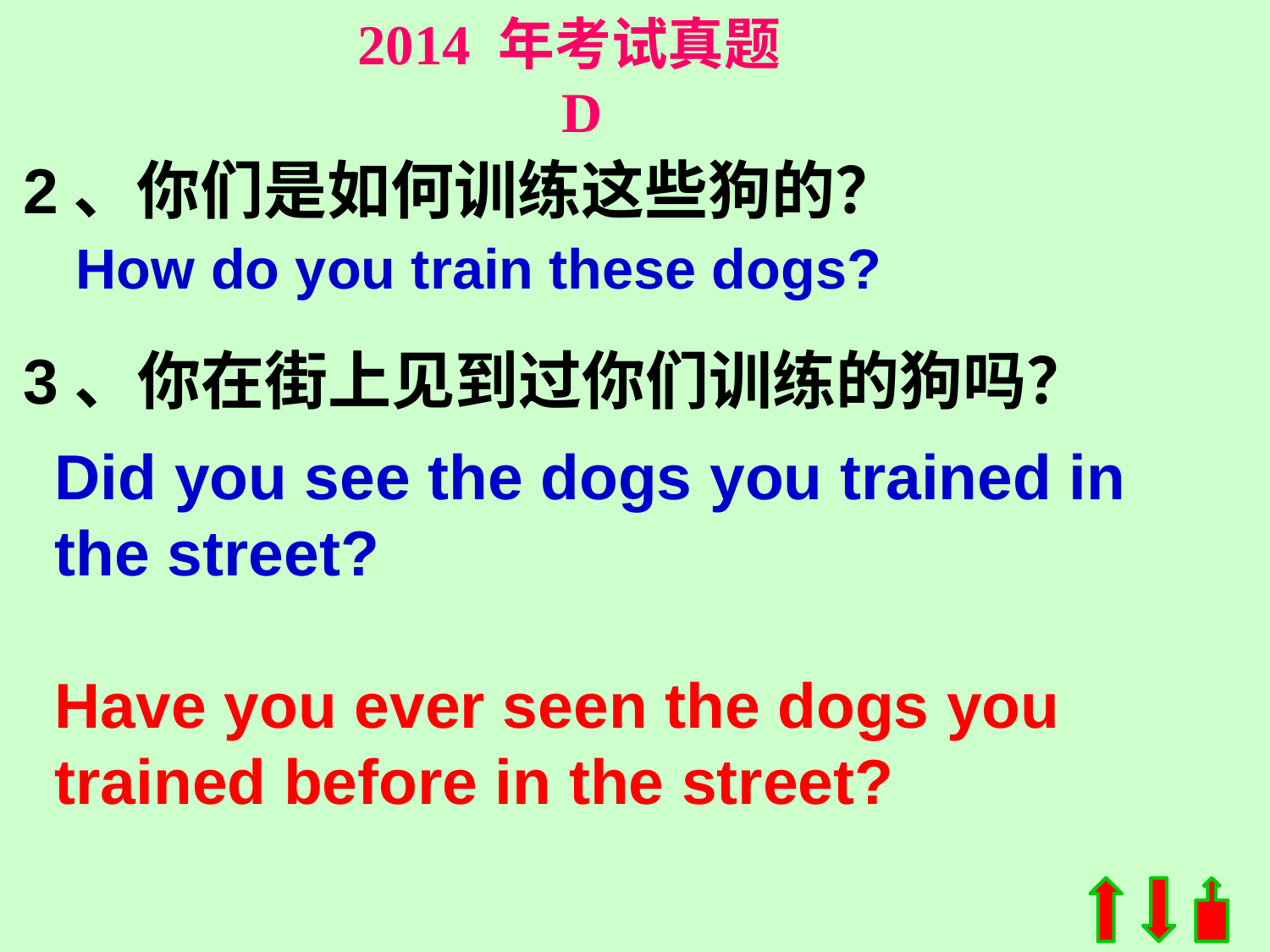

2014 年考试真题   D
2、你们是如何训练这些狗的？
How do you train these dogs?
3、你在街上见到过你们训练的狗吗？
Did you see the dogs you trained in the street?

Have you ever seen the dogs you trained before in the street?